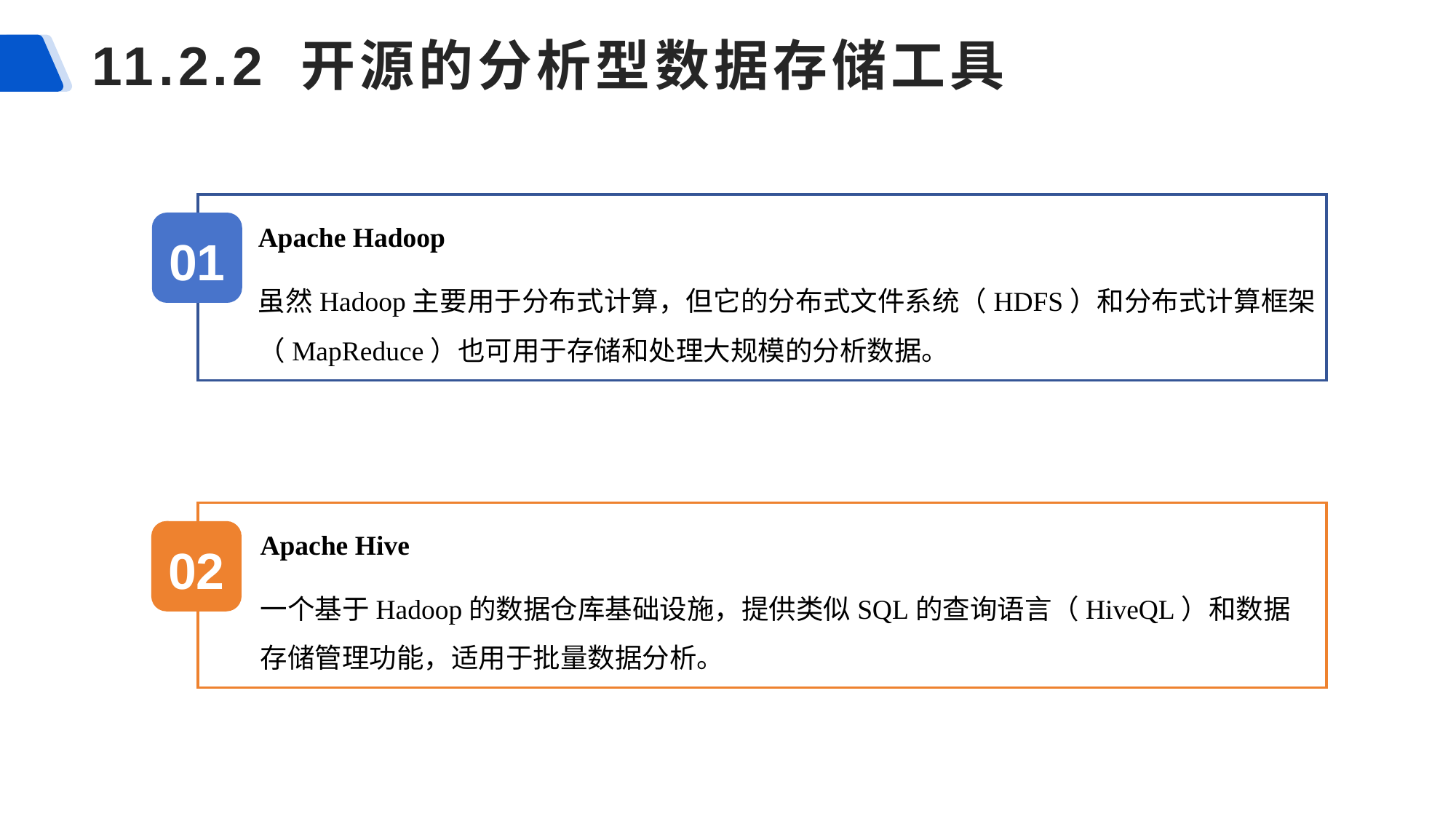

# 11.2.2 开源的分析型数据存储工具

Apache Hadoop
虽然Hadoop主要用于分布式计算，但它的分布式文件系统（HDFS）和分布式计算框架（MapReduce）也可用于存储和处理大规模的分析数据。
01

Apache Hive
一个基于Hadoop的数据仓库基础设施，提供类似SQL的查询语言（HiveQL）和数据存储管理功能，适用于批量数据分析。
02